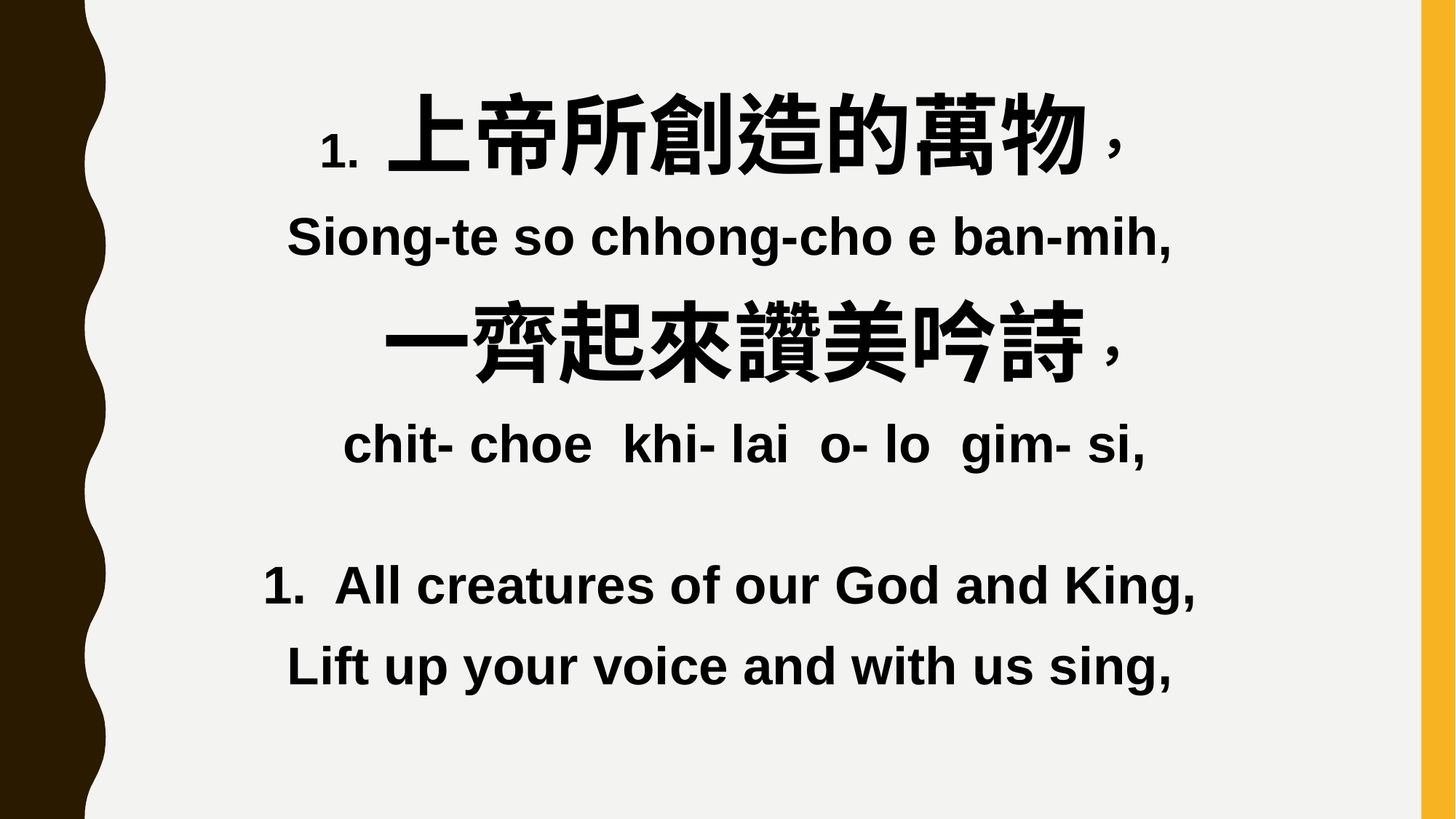

1. 上帝所創造的萬物，
Siong-te so chhong-cho e ban-mih,
  一齊起來讚美吟詩，
  chit- choe  khi- lai  o- lo  gim- si,

1.  All creatures of our God and King,
Lift up your voice and with us sing,